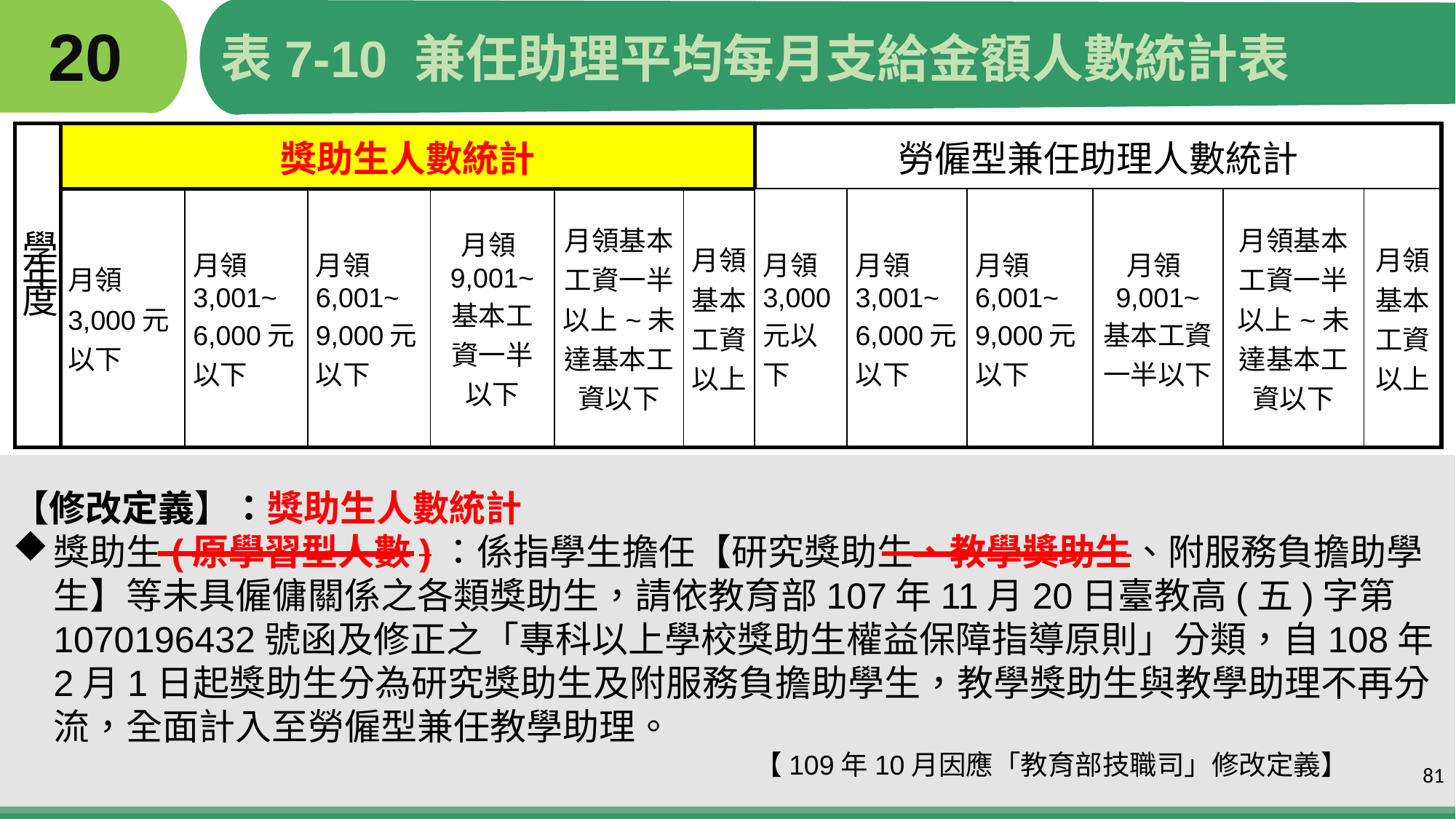

# 20
表7-10 兼任助理平均每月支給金額人數統計表
| 學年度 | 獎助生人數統計 |  |  |  |  |  | 勞僱型兼任助理人數統計 |  |  |  |  |  |
| --- | --- | --- | --- | --- | --- | --- | --- | --- | --- | --- | --- | --- |
|  | 月領3,000元以下 | 月領3,001~ 6,000元以下 | 月領6,001~ 9,000元以下 | 月領9,001~ 基本工資一半以下 | 月領基本工資一半以上~未達基本工資以下 | 月領基本工資以上 | 月領3,000元以下 | 月領3,001~ 6,000元以下 | 月領6,001~ 9,000元 以下 | 月領9,001~ 基本工資一半以下 | 月領基本工資一半以上~未達基本工資以下 | 月領基本工資以上 |
【修改定義】：獎助生人數統計
獎助生(原學習型人數)：係指學生擔任【研究獎助生、教學獎助生、附服務負擔助學生】等未具僱傭關係之各類獎助生，請依教育部107年11月20日臺教高(五)字第1070196432號函及修正之「專科以上學校獎助生權益保障指導原則」分類，自108年2月1日起獎助生分為研究獎助生及附服務負擔助學生，教學獎助生與教學助理不再分流，全面計入至勞僱型兼任教學助理。
                                                                                                                       【109年10月因應「教育部技職司」修改定義】

81